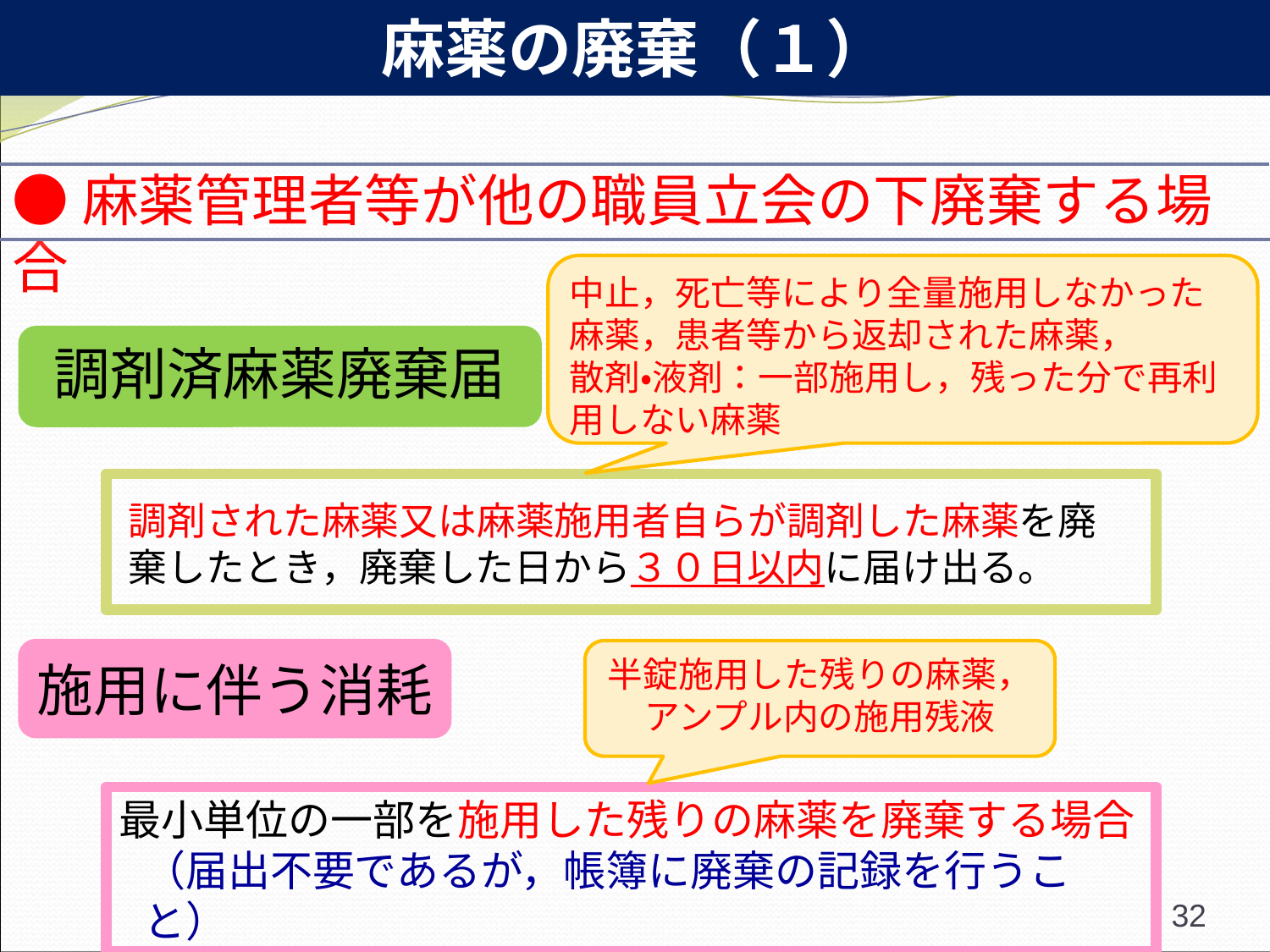

麻薬の廃棄（１）
●麻薬管理者等が他の職員立会の下廃棄する場合
中止，死亡等により全量施用しなかった麻薬，患者等から返却された麻薬，
散剤・液剤：一部施用し，残った分で再利用しない麻薬
　麻向法第35条第２項
調剤済麻薬廃棄届

調剤された麻薬又は麻薬施用者自らが調剤した麻薬を廃棄したとき，廃棄した日から３０日以内に届け出る。
施用に伴う消耗
半錠施用した残りの麻薬，
アンプル内の施用残液
最小単位の一部を施用した残りの麻薬を廃棄する場合（届出不要であるが，帳簿に廃棄の記録を行うこと）
32